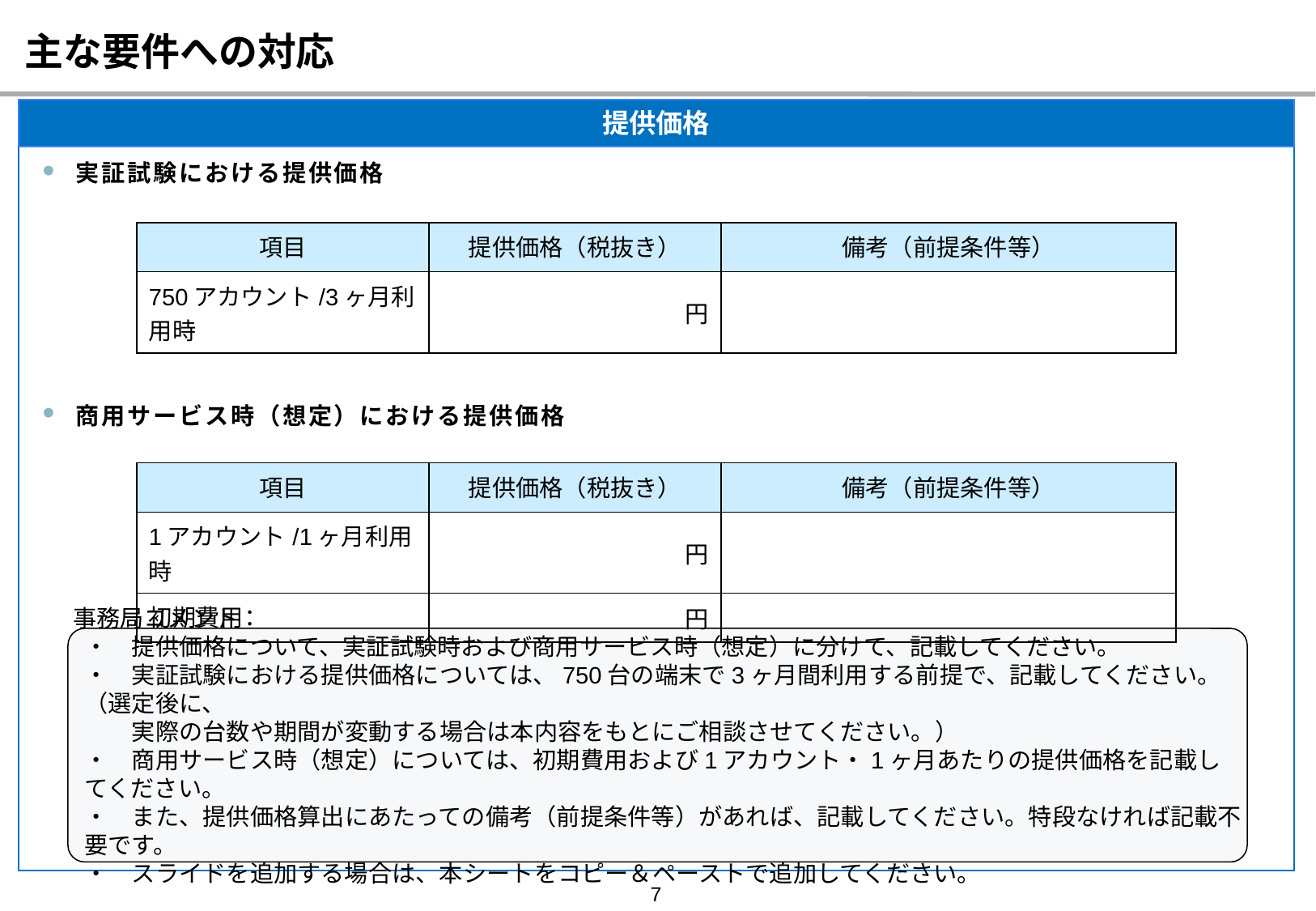

# 主な要件への対応
提供価格
実証試験における提供価格

商用サービス時（想定）における提供価格

| 項目 | 提供価格（税抜き） | 備考（前提条件等） |
| --- | --- | --- |
| 750アカウント/3ヶ月利用時 | 円 |  |
| 項目 | 提供価格（税抜き） | 備考（前提条件等） |
| --- | --- | --- |
| 1アカウント/1ヶ月利用時 | 円 |  |
| 初期費用 | 円 |  |
事務局コメント：
・　提供価格について、実証試験時および商用サービス時（想定）に分けて、記載してください。
・　実証試験における提供価格については、750台の端末で3ヶ月間利用する前提で、記載してください。（選定後に、
　　実際の台数や期間が変動する場合は本内容をもとにご相談させてください。）
・　商用サービス時（想定）については、初期費用および1アカウント・1ヶ月あたりの提供価格を記載してください。
・　また、提供価格算出にあたっての備考（前提条件等）があれば、記載してください。特段なければ記載不要です。
・　スライドを追加する場合は、本シートをコピー＆ペーストで追加してください。